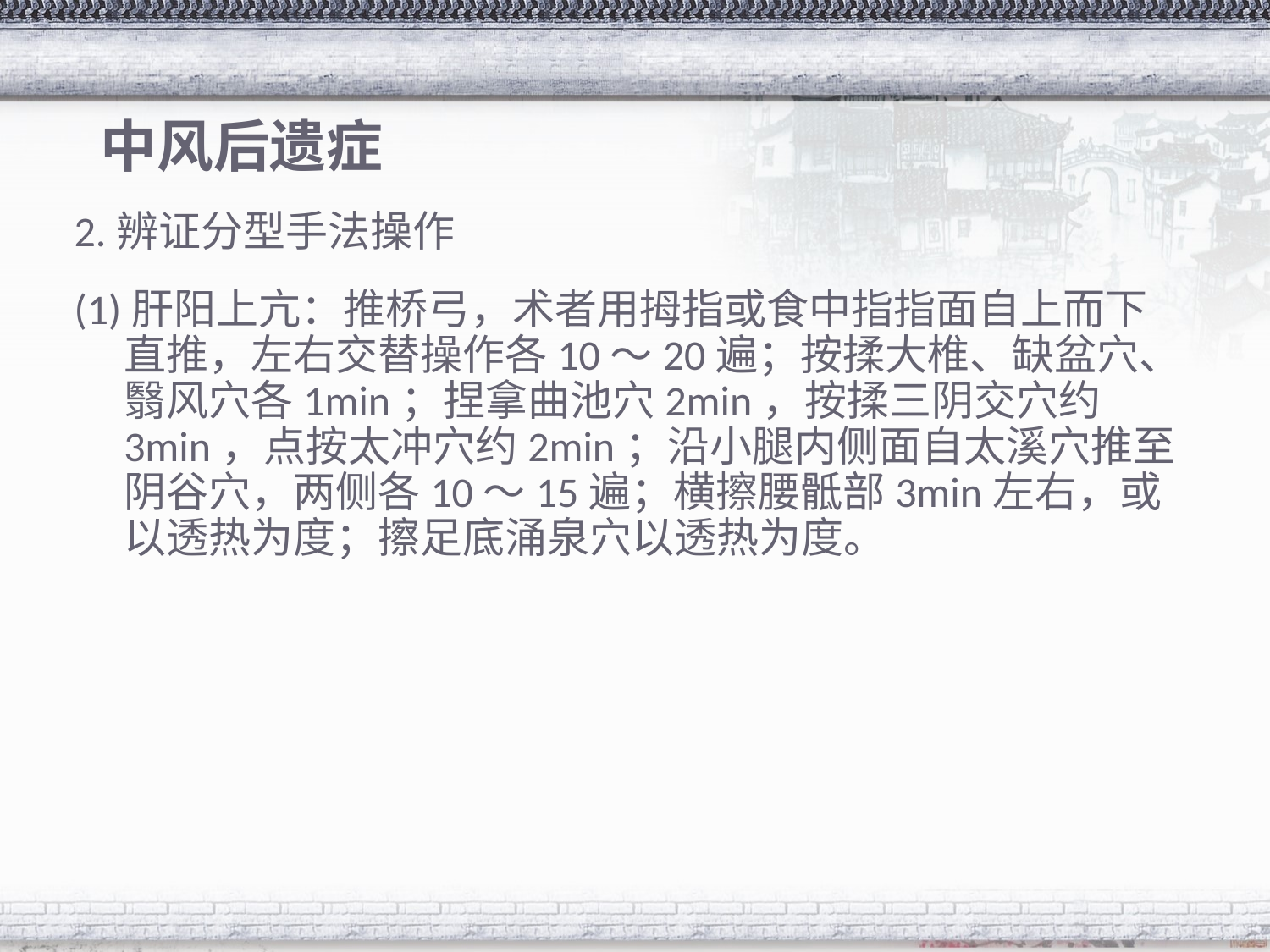

# 中风后遗症
2.辨证分型手法操作
(1)肝阳上亢：推桥弓，术者用拇指或食中指指面自上而下直推，左右交替操作各10～20遍；按揉大椎、缺盆穴、翳风穴各1min；捏拿曲池穴2min，按揉三阴交穴约3min，点按太冲穴约2min；沿小腿内侧面自太溪穴推至阴谷穴，两侧各10～15遍；横擦腰骶部3min左右，或以透热为度；擦足底涌泉穴以透热为度。